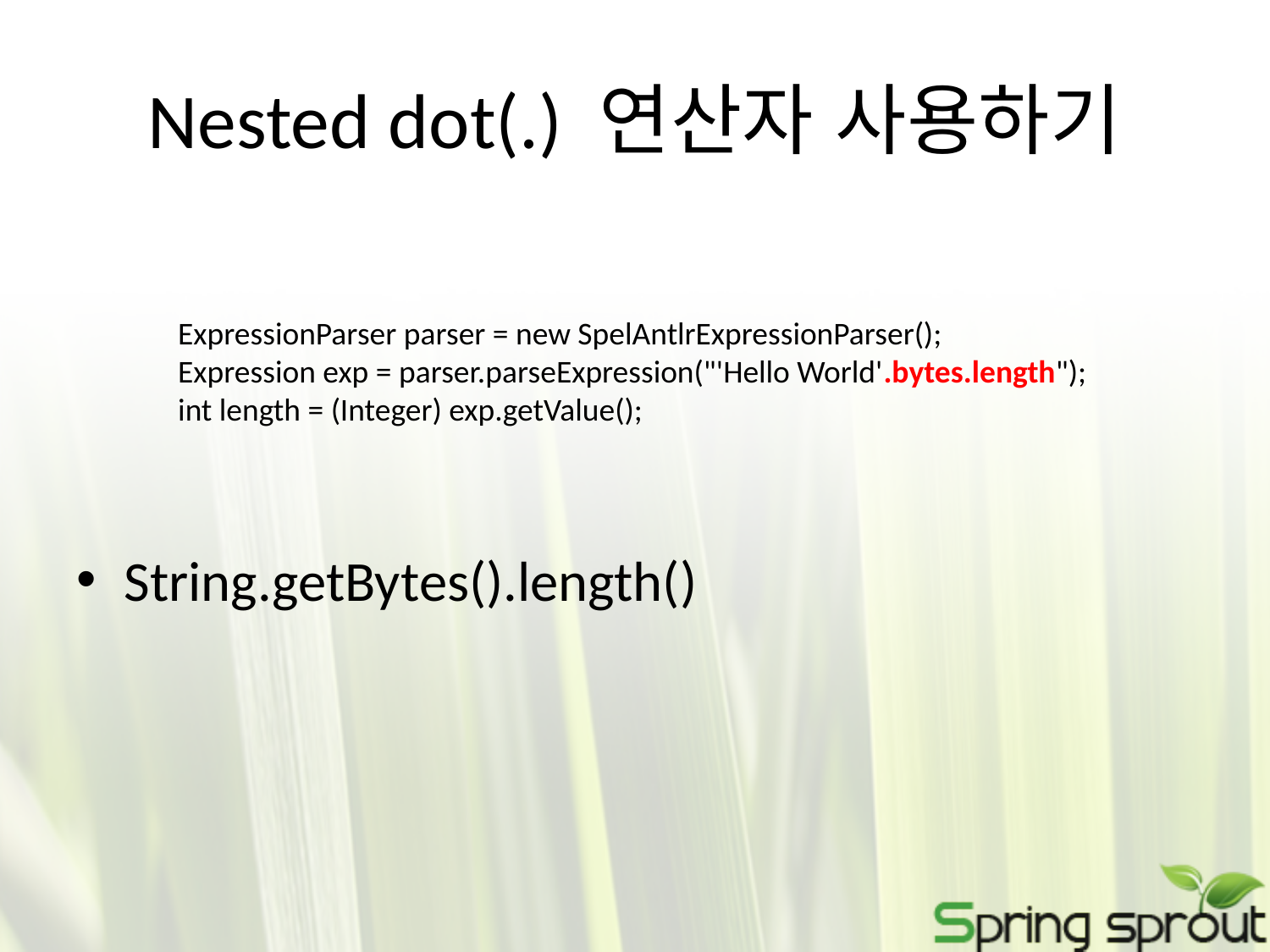

# Nested dot(.) 연산자 사용하기

String.getBytes().length()
ExpressionParser parser = new SpelAntlrExpressionParser();
Expression exp = parser.parseExpression("'Hello World'.bytes.length");
int length = (Integer) exp.getValue();